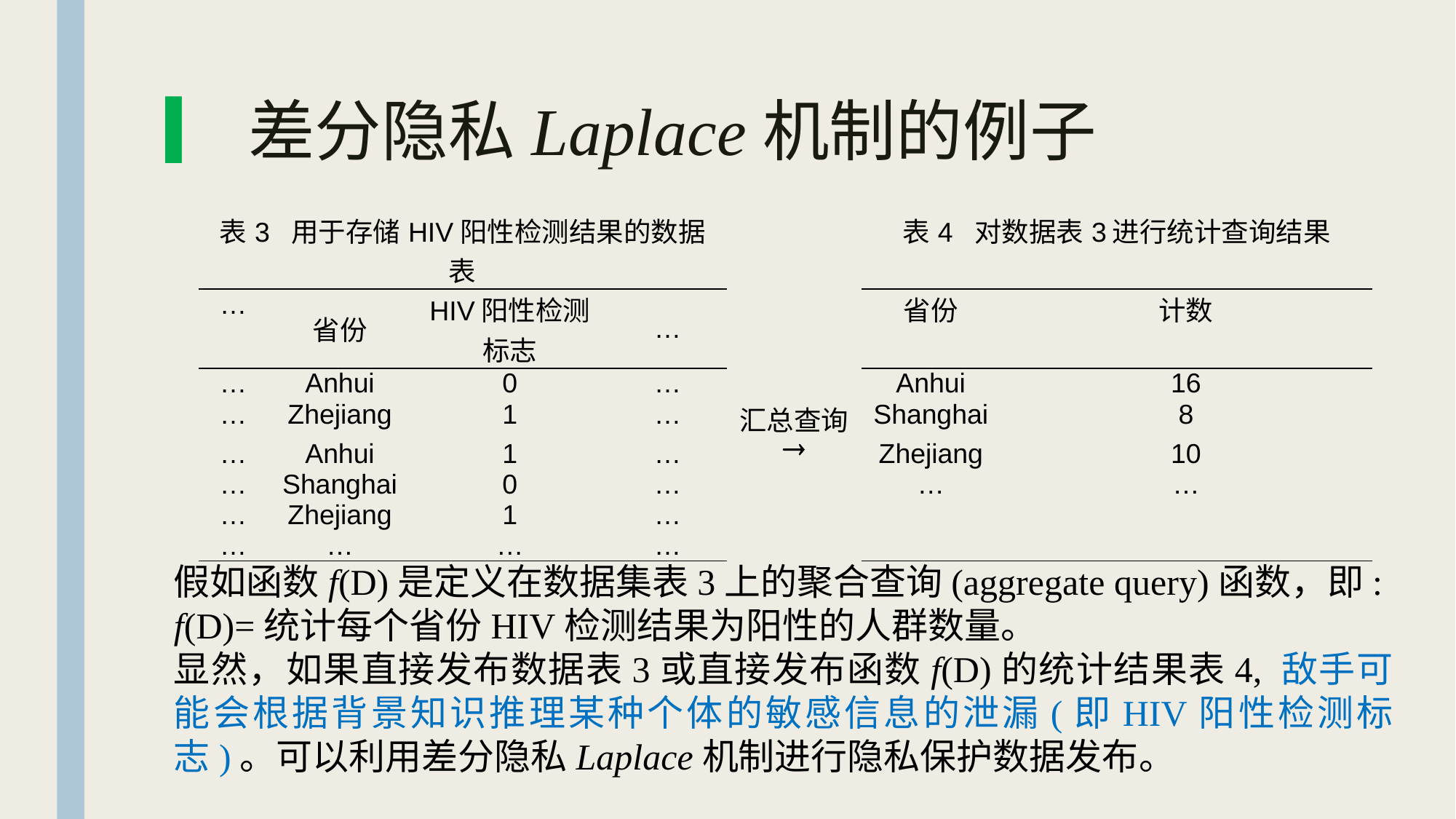

# ▎差分隐私Laplace机制的例子
| 表3 用于存储HIV阳性检测结果的数据表 |  |  |  |  | 表4 对数据表3进行统计查询结果 |  |
| --- | --- | --- | --- | --- | --- | --- |
| … | 省份 | HIV阳性检测标志 | … |  | 省份 | 计数 |
| … | Anhui | 0 | … |  | Anhui | 16 |
| … | Zhejiang | 1 | … | 汇总查询 | Shanghai | 8 |
| … | Anhui | 1 | … | → | Zhejiang | 10 |
| … | Shanghai | 0 | … |  | … | … |
| … | Zhejiang | 1 | … |  |  |  |
| … | … | … | … |  |  |  |
假如函数f(D)是定义在数据集表3上的聚合查询(aggregate query)函数，即:
f(D)=统计每个省份HIV检测结果为阳性的人群数量。
显然，如果直接发布数据表3或直接发布函数f(D)的统计结果表4, 敌手可能会根据背景知识推理某种个体的敏感信息的泄漏(即HIV阳性检测标志)。可以利用差分隐私Laplace机制进行隐私保护数据发布。